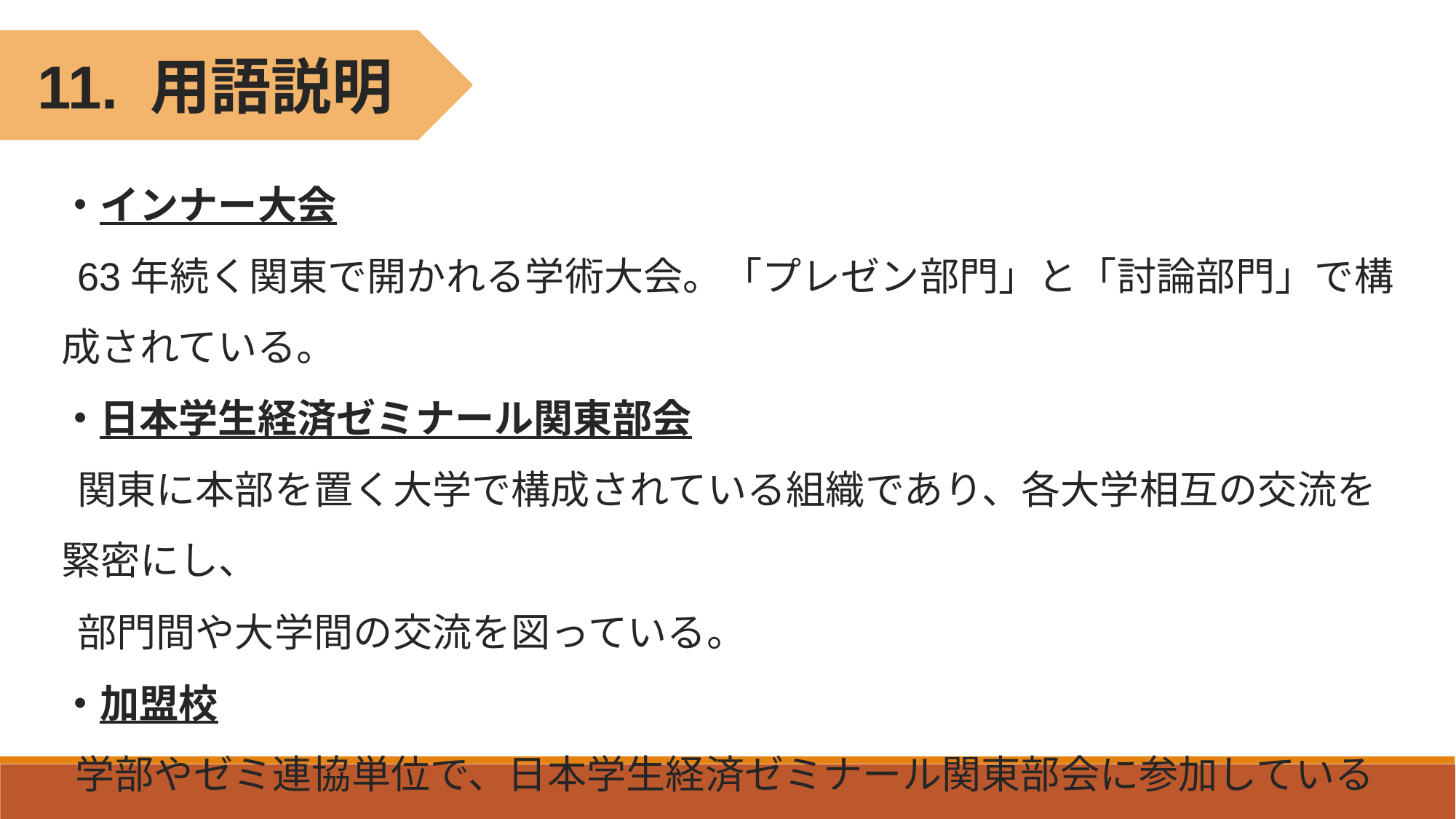

11. 用語説明
・インナー大会
63年続く関東で開かれる学術大会。「プレゼン部門」と「討論部門」で構成されている。
・日本学生経済ゼミナール関東部会
関東に本部を置く大学で構成されている組織であり、各大学相互の交流を緊密にし、
部門間や大学間の交流を図っている。
・加盟校
学部やゼミ連協単位で、日本学生経済ゼミナール関東部会に参加している大学。同じ大学のゼミが複数集まり、ゼミ連協を発足することで、加盟校になることが出来る。